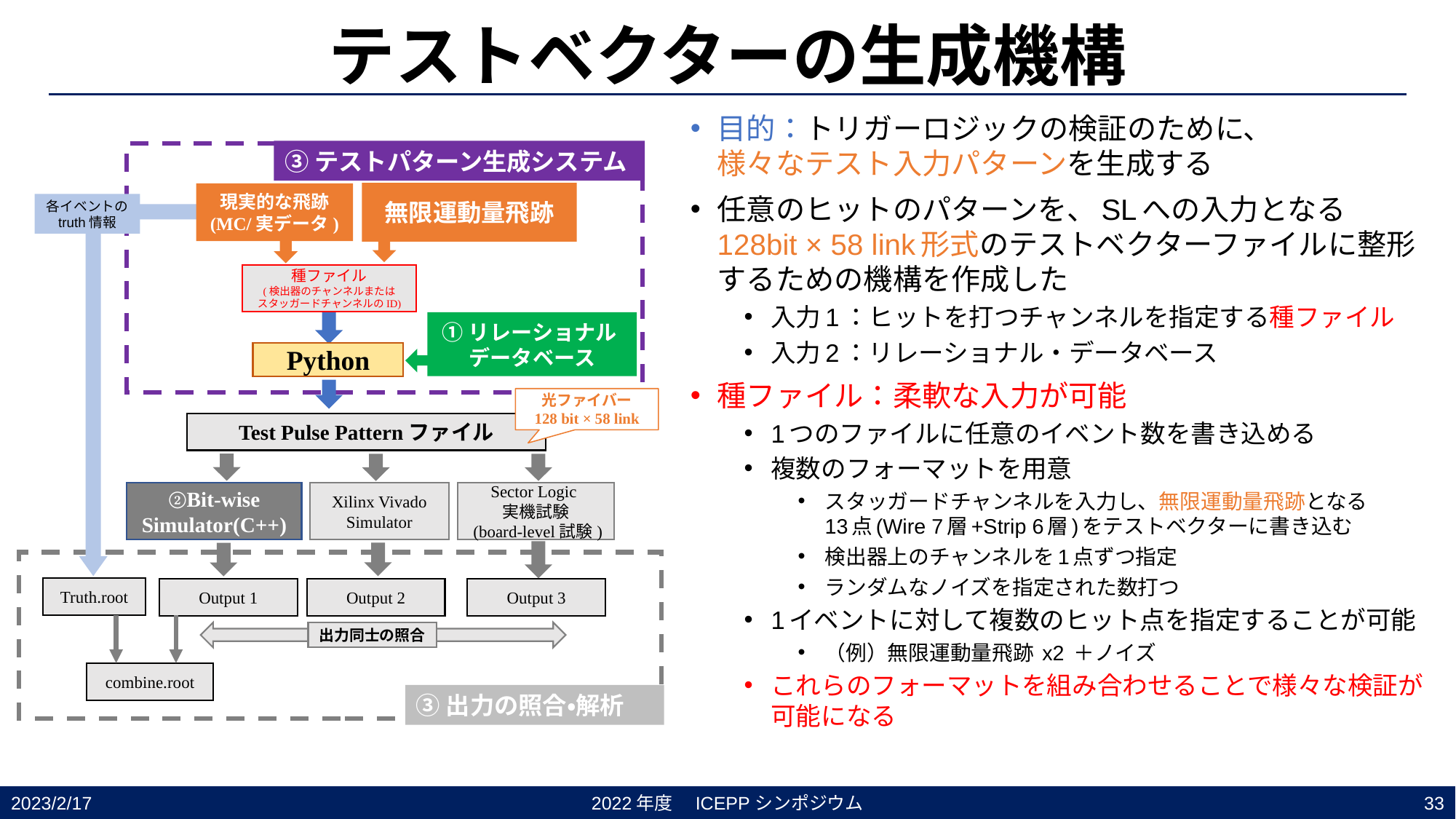

# テストベクターの生成機構
目的：トリガーロジックの検証のために、
様々なテスト入力パターンを生成する
任意のヒットのパターンを、SLへの入力となる128bit × 58 link形式のテストベクターファイルに整形するための機構を作成した
入力1：ヒットを打つチャンネルを指定する種ファイル
入力2：リレーショナル・データベース
種ファイル：柔軟な入力が可能
1つのファイルに任意のイベント数を書き込める
複数のフォーマットを用意
スタッガードチャンネルを入力し、無限運動量飛跡となる
13点(Wire 7層+Strip 6層)をテストベクターに書き込む
検出器上のチャンネルを1点ずつ指定
ランダムなノイズを指定された数打つ
1イベントに対して複数のヒット点を指定することが可能
（例）無限運動量飛跡 x2 ＋ノイズ
これらのフォーマットを組み合わせることで様々な検証が可能になる
③テストパターン生成システム

無限運動量飛跡
現実的な飛跡
(MC/実データ)

種ファイル
(検出器のチャンネルまたは
スタッガードチャンネルのID)
①リレーショナル
データベース
Python
Test Pulse Patternファイル
②Bit-wise Simulator(C++)
Sector Logic
実機試験
 (board-level試験)
Xilinx Vivado Simulator

Output 1
Output 2
Output 3
出力同士の照合

各イベントの
truth情報

③出力の照合・解析
Truth.root
combine.root
光ファイバー
128 bit × 58 link
2023/2/17
2022年度　ICEPPシンポジウム
33